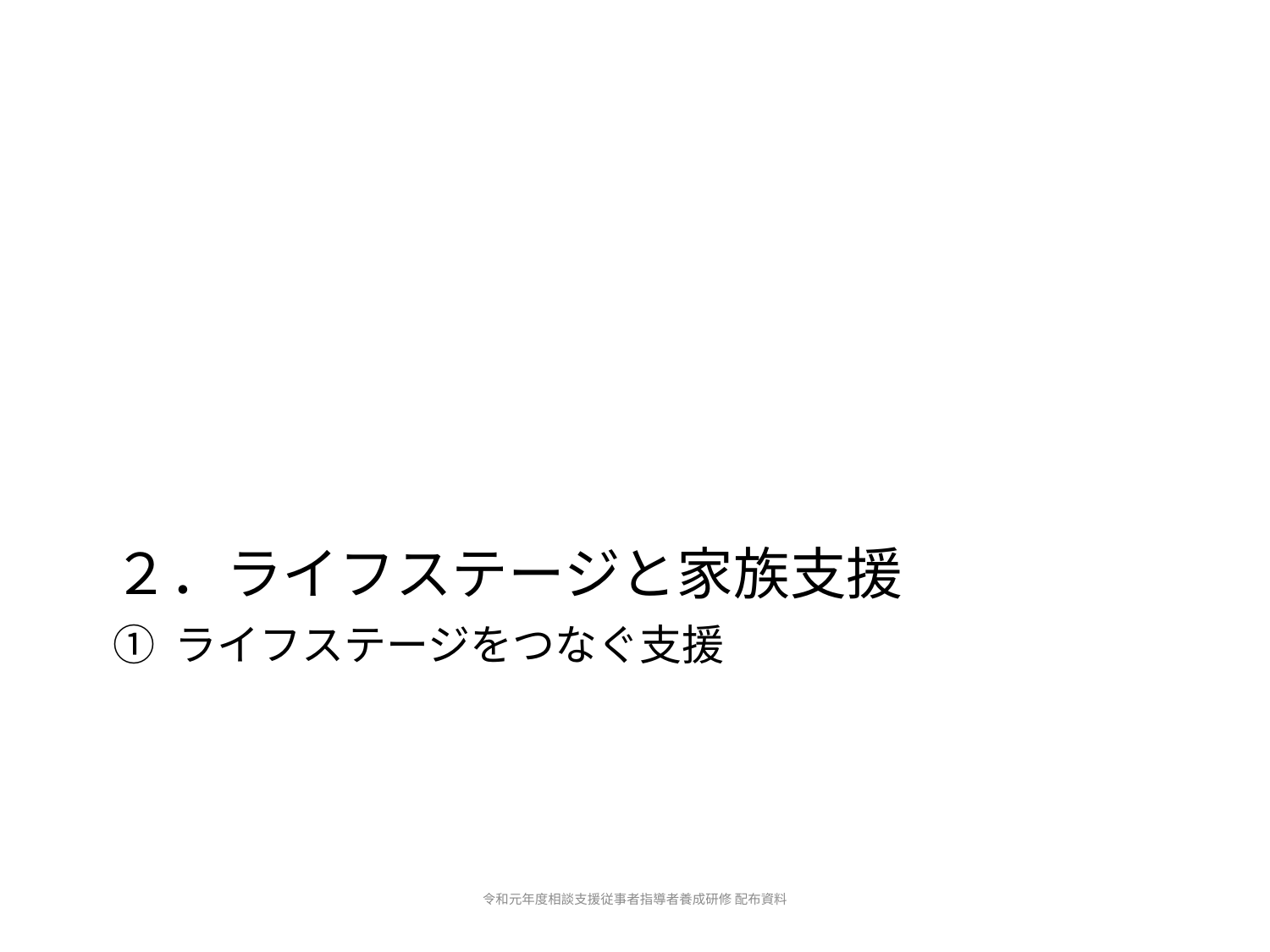

２．ライフステージと家族支援
# ① ライフステージをつなぐ支援
令和元年度相談支援従事者指導者養成研修 配布資料